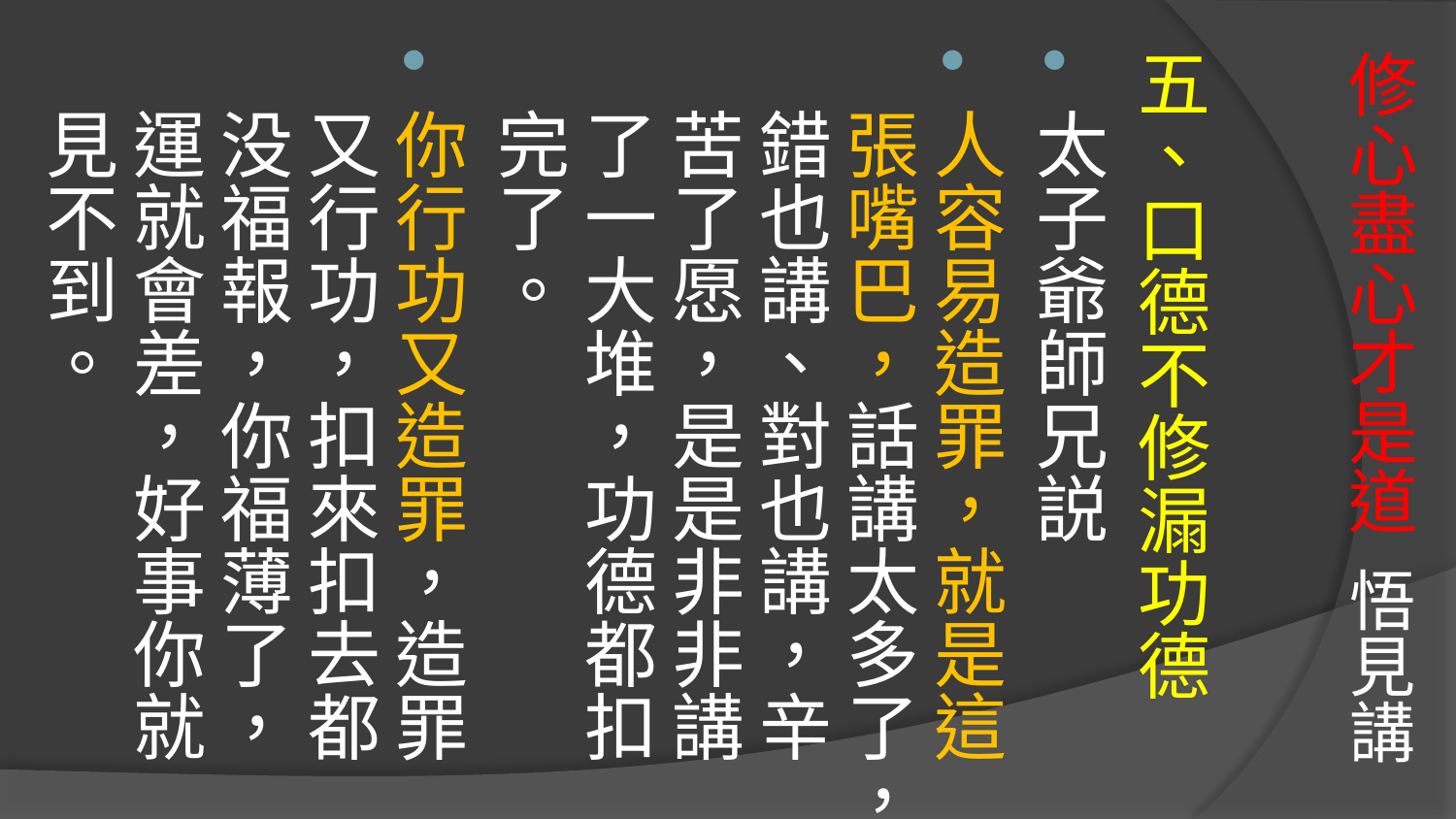

# 修心盡心才是道  悟見講
五、口德不修漏功德
太子爺師兄説
人容易造罪，就是這張嘴巴，話講太多了，錯也講、對也講，辛苦了愿，是是非非講了一大堆，功德都扣完了。
你行功又造罪，造罪又行功，扣來扣去都没福報，你福薄了，運就會差，好事你就見不到。